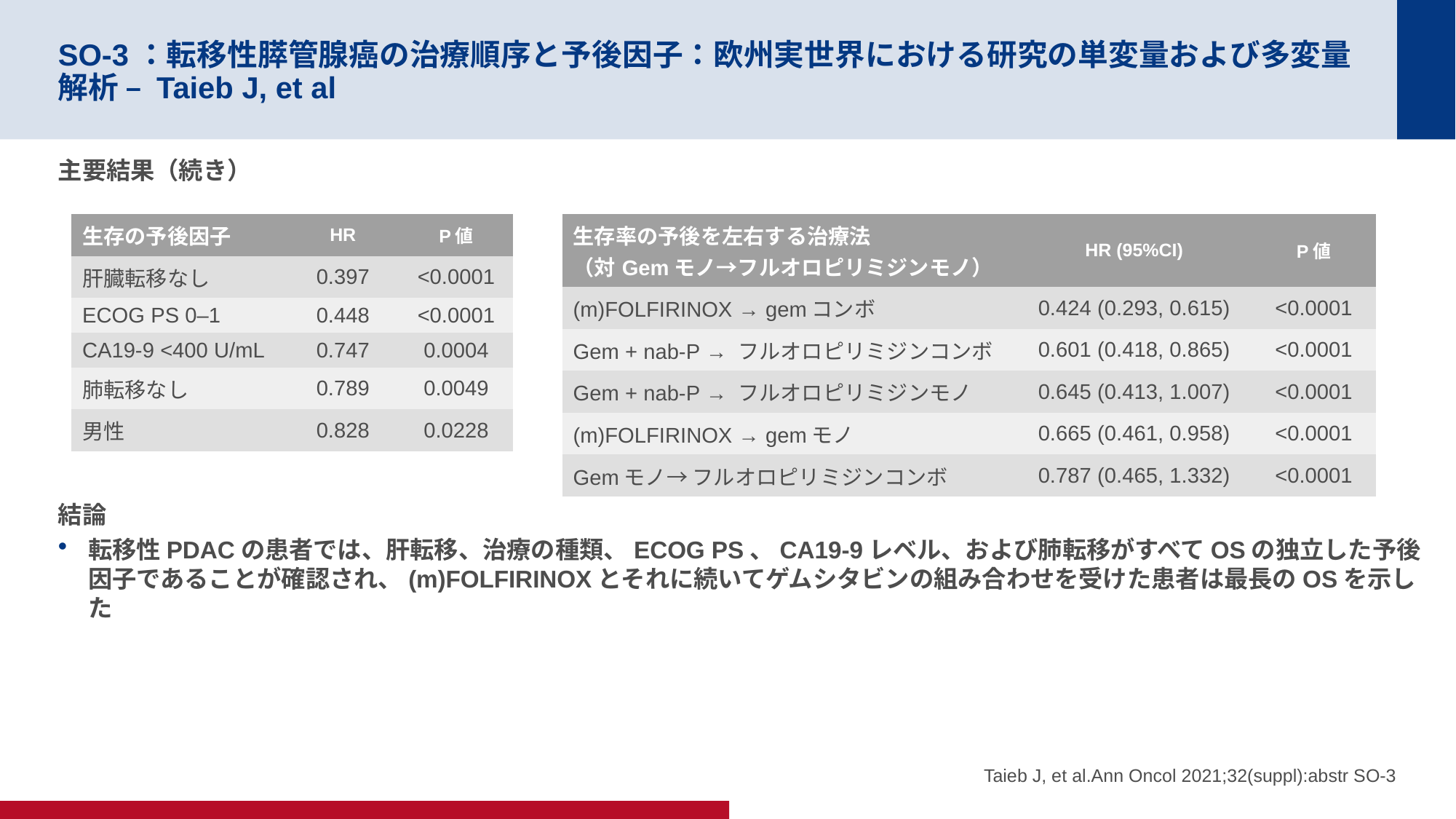

# SO-3：転移性膵管腺癌の治療順序と予後因子：欧州実世界における研究の単変量および多変量解析 – Taieb J, et al
主要結果（続き）
結論
転移性PDACの患者では、肝転移、治療の種類、ECOG PS、CA19-9レベル、および肺転移がすべてOSの独立した予後因子であることが確認され、(m)FOLFIRINOXとそれに続いてゲムシタビンの組み合わせを受けた患者は最長のOSを示した

| 生存の予後因子 | HR | P値 |
| --- | --- | --- |
| 肝臓転移なし | 0.397 | <0.0001 |
| ECOG PS 0–1 | 0.448 | <0.0001 |
| CA19-9 <400 U/mL | 0.747 | 0.0004 |
| 肺転移なし | 0.789 | 0.0049 |
| 男性 | 0.828 | 0.0228 |
| 生存率の予後を左右する治療法 （対Gemモノ→フルオロピリミジンモノ） | HR (95%CI) | P値 |
| --- | --- | --- |
| (m)FOLFIRINOX → gemコンボ | 0.424 (0.293, 0.615) | <0.0001 |
| Gem + nab-P → フルオロピリミジンコンボ | 0.601 (0.418, 0.865) | <0.0001 |
| Gem + nab-P → フルオロピリミジンモノ | 0.645 (0.413, 1.007) | <0.0001 |
| (m)FOLFIRINOX → gemモノ | 0.665 (0.461, 0.958) | <0.0001 |
| Gemモノ→ フルオロピリミジンコンボ | 0.787 (0.465, 1.332) | <0.0001 |
Taieb J, et al.Ann Oncol 2021;32(suppl):abstr SO-3